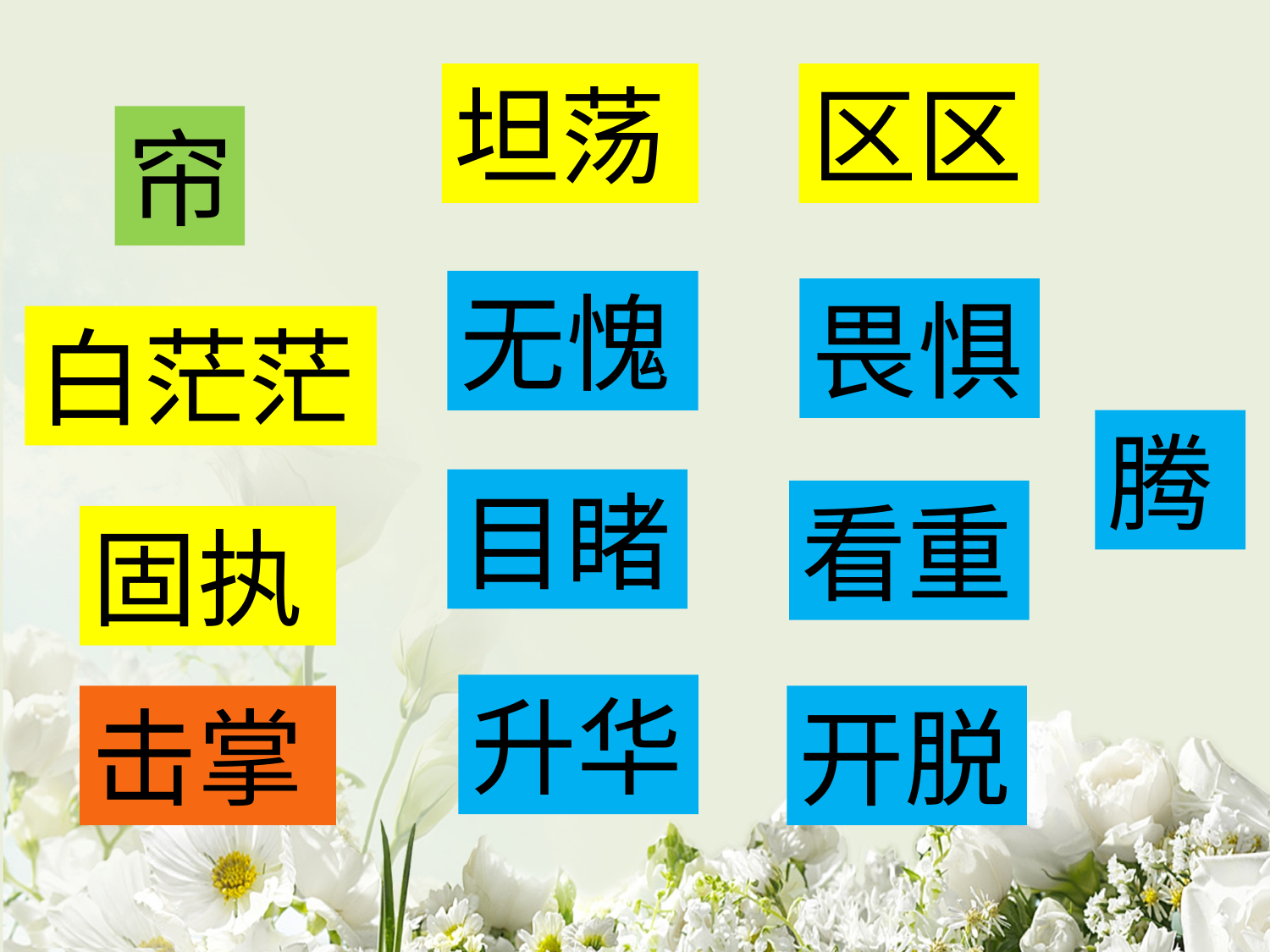

坦荡
区区
帘
无愧
畏惧
白茫茫
腾
目睹
看重
固执
升华
击掌
开脱